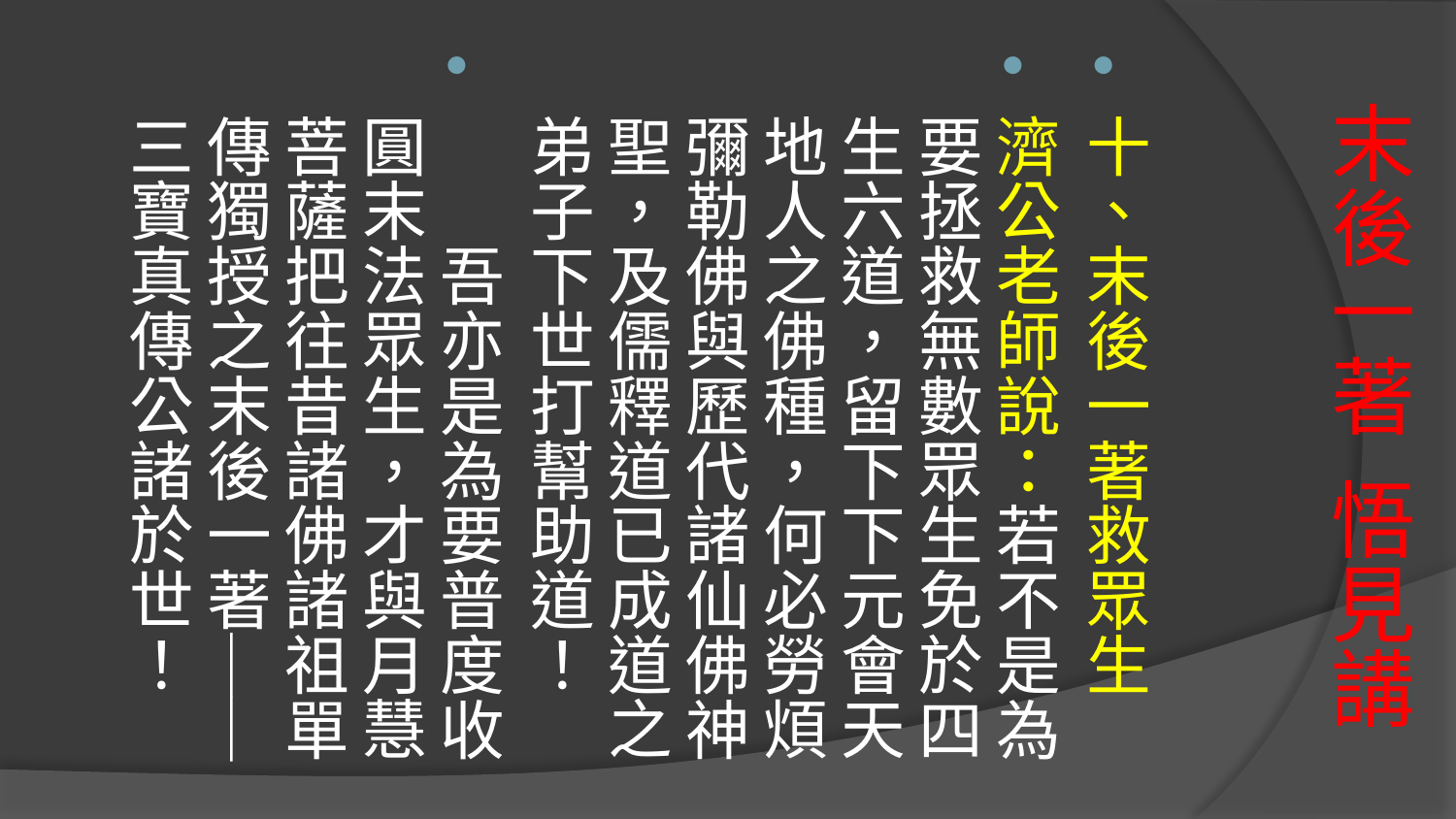

十、末後一著救眾生
濟公老師說：若不是為要拯救無數眾生免於四生六道，留下下元會天地人之佛種，何必勞煩彌勒佛與歷代諸仙佛神聖，及儒釋道已成道之弟子下世打幫助道！
　　吾亦是為要普度收圓末法眾生，才與月慧菩薩把往昔諸佛諸祖單傳獨授之末後一著──三寶真傳公諸於世！

# 末後一著  悟見講